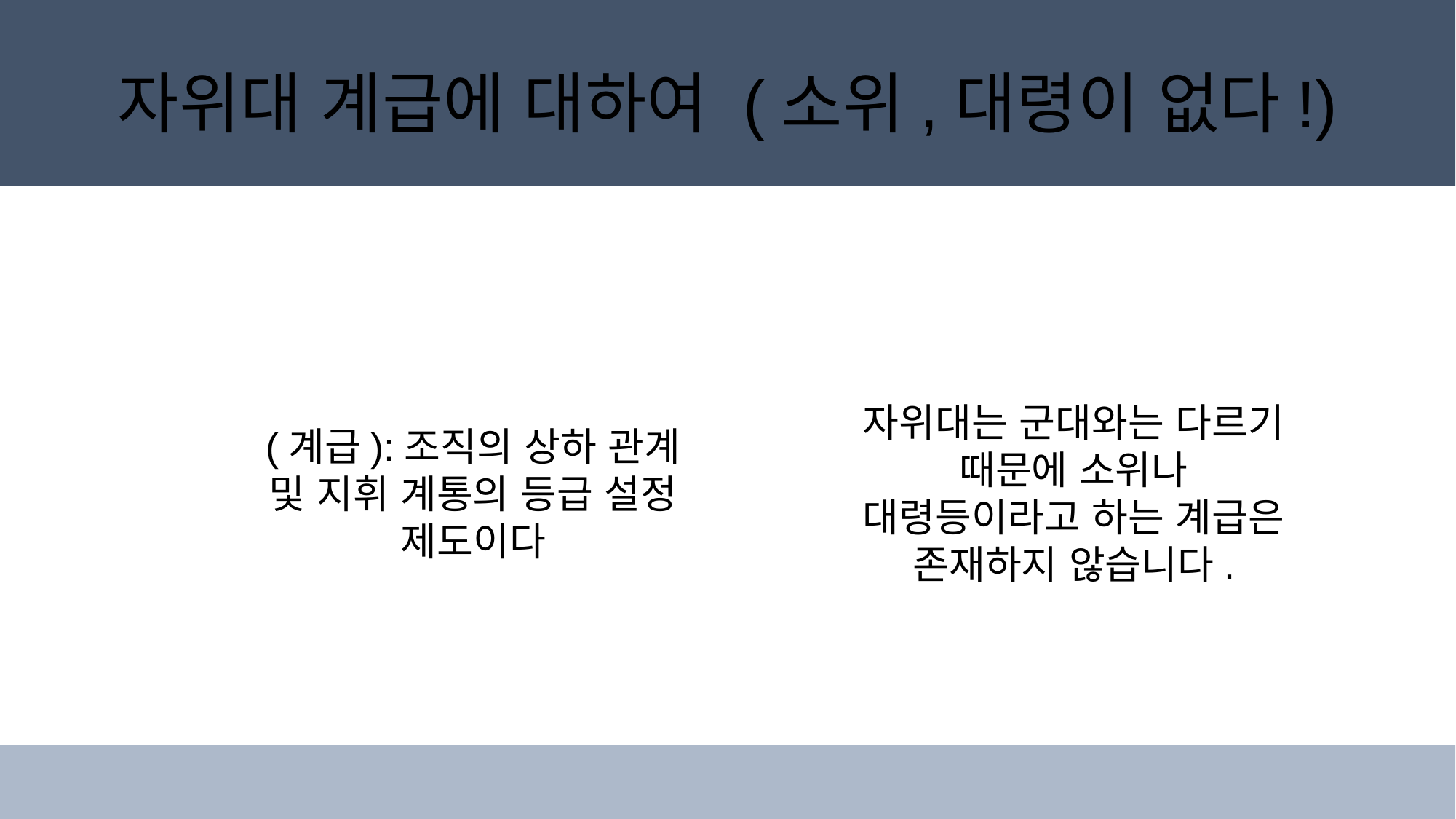

# 자위대 계급에 대하여 (소위,대령이 없다!)

(계급):조직의 상하 관계 및 지휘 계통의 등급 설정 제도이다
자위대는 군대와는 다르기 때문에 소위나 대령등이라고 하는 계급은 존재하지 않습니다.